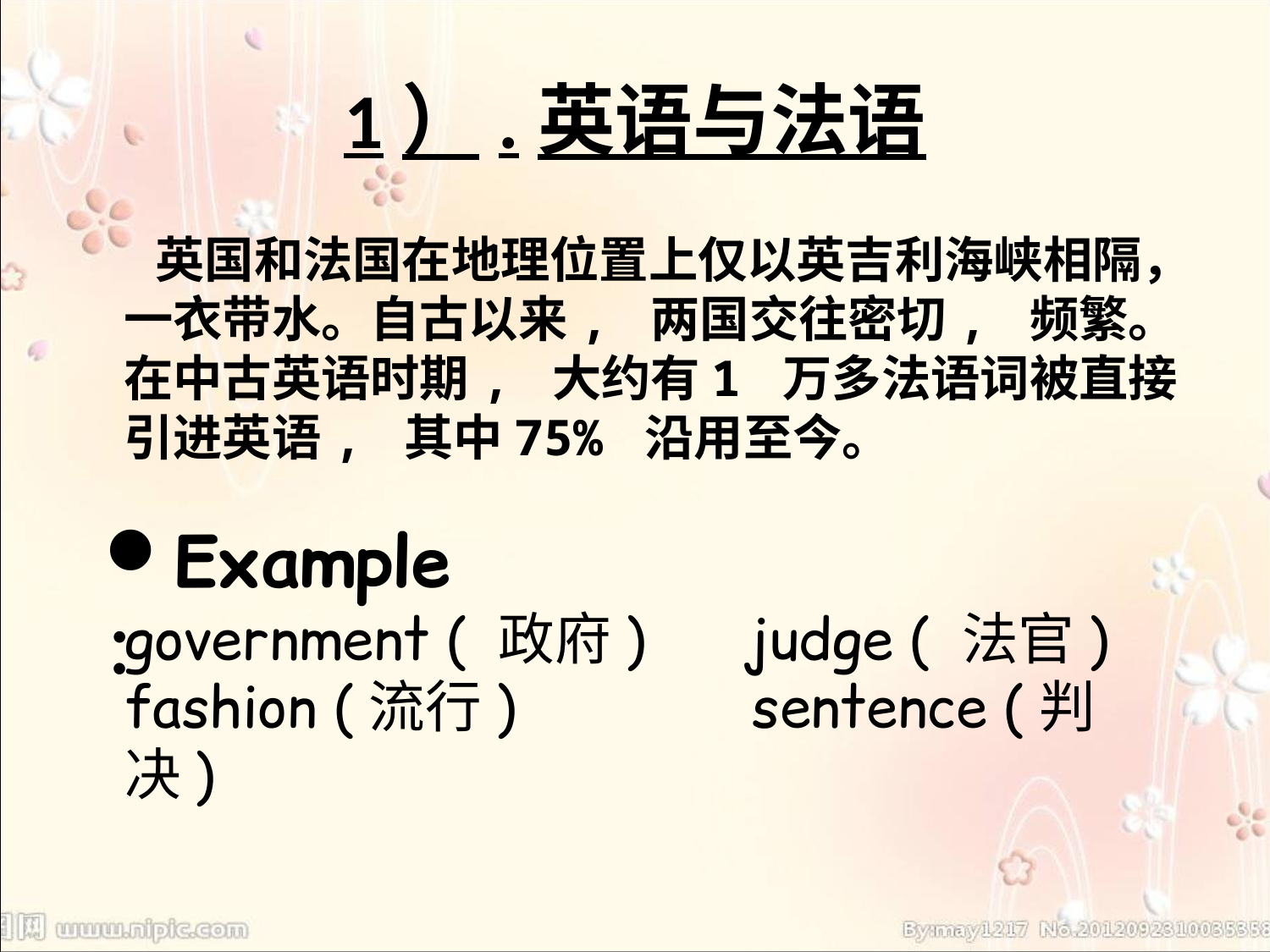

# 1）.英语与法语
      英国和法国在地理位置上仅以英吉利海峡相隔，一衣带水。自古以来, 两国交往密切, 频繁。在中古英语时期, 大约有1 万多法语词被直接引进英语, 其中75% 沿用至今。
Example:

government ( 政府)      judge ( 法官)
fashion (流行)              sentence (判决)